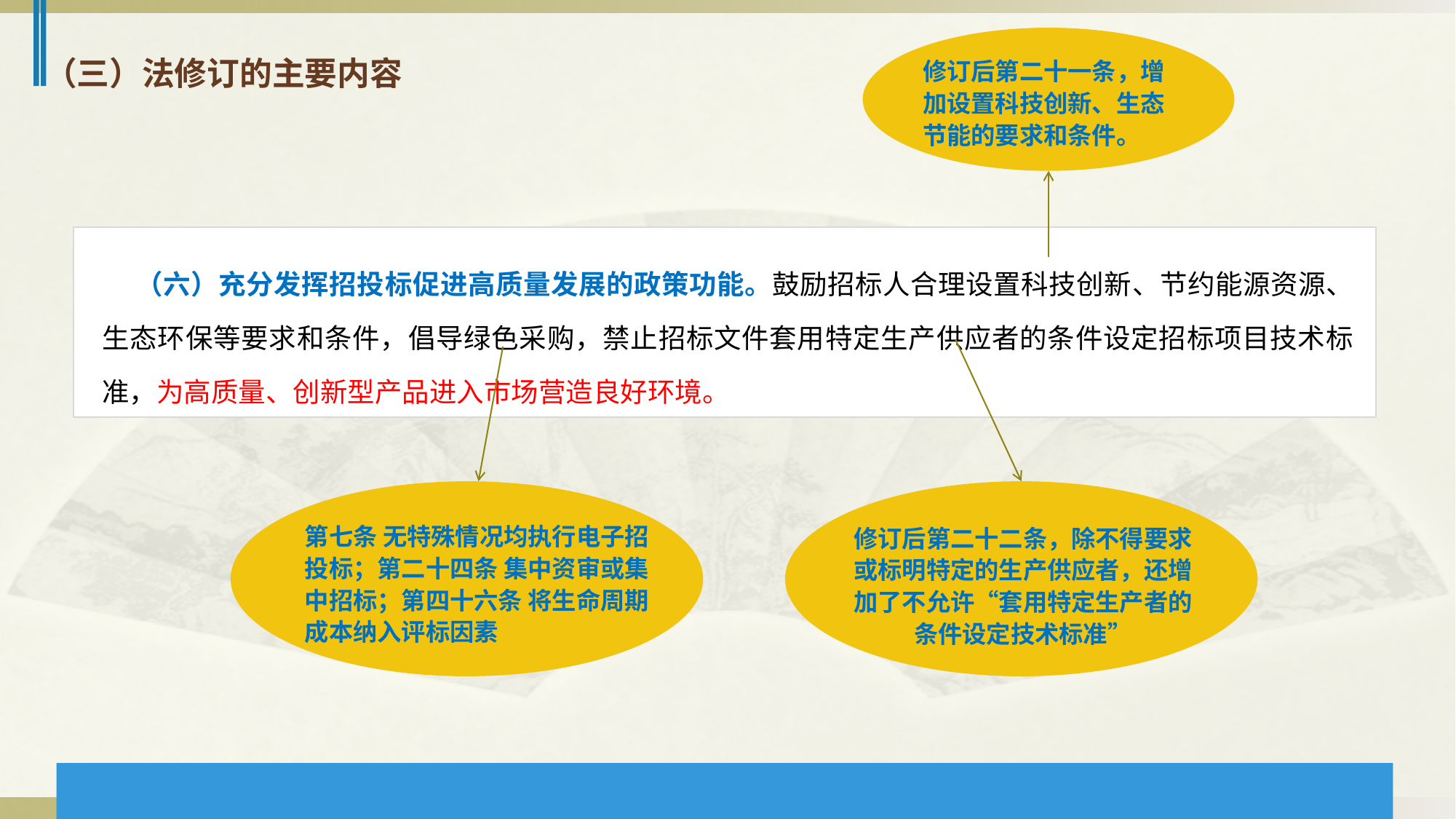

（三）法修订的主要内容
修订后第二十一条，增加设置科技创新、生态节能的要求和条件。

    （六）充分发挥招投标促进高质量发展的政策功能。鼓励招标人合理设置科技创新、节约能源资源、生态环保等要求和条件，倡导绿色采购，禁止招标文件套用特定生产供应者的条件设定招标项目技术标准，为高质量、创新型产品进入市场营造良好环境。

第七条 无特殊情况均执行电子招投标；第二十四条 集中资审或集中招标；第四十六条 将生命周期成本纳入评标因素
修订后第二十二条，除不得要求或标明特定的生产供应者，还增加了不允许“套用特定生产者的
          条件设定技术标准”